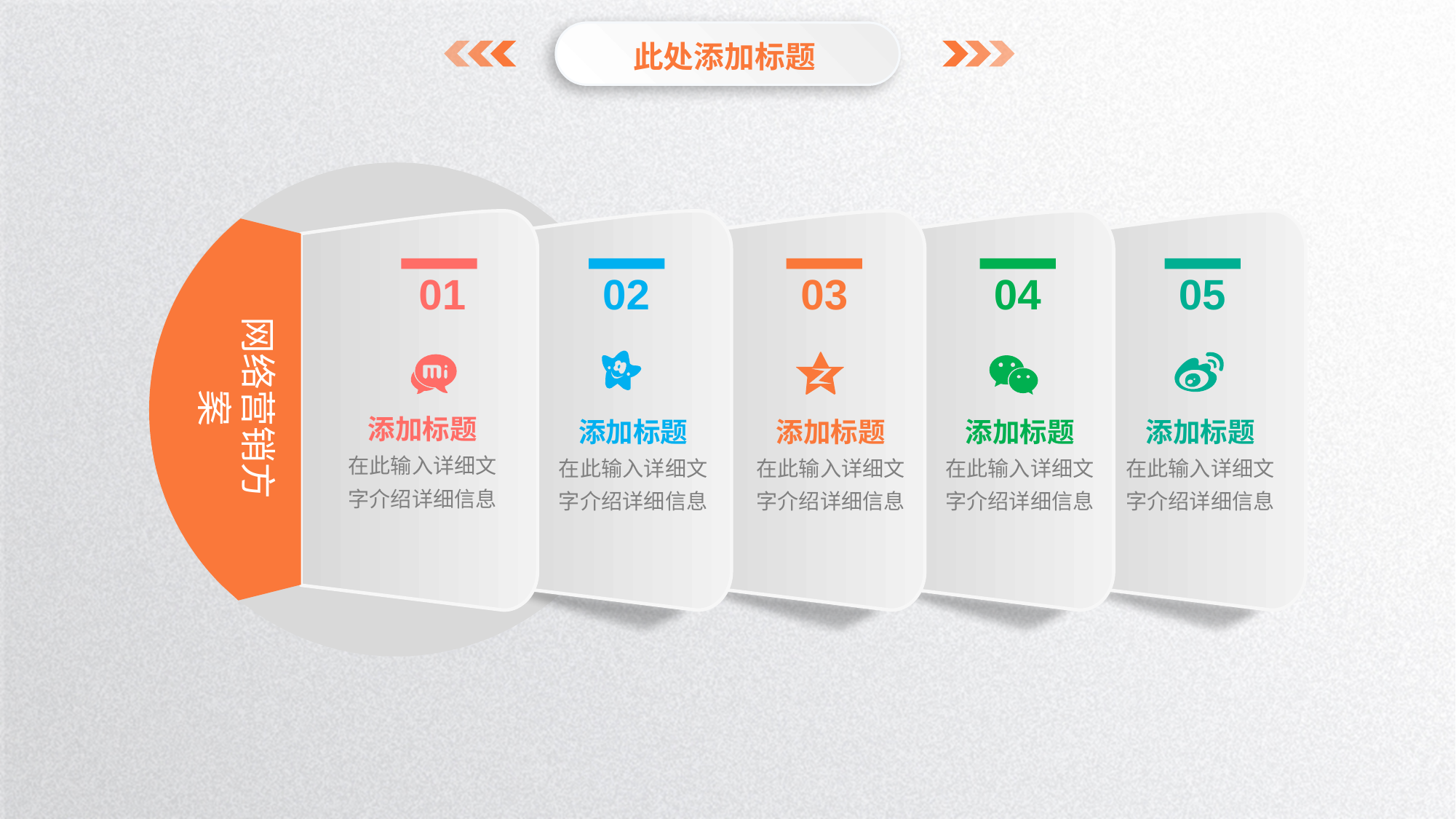

此处添加标题

01
02
03
04
05
网络营销方案

添加标题
在此输入详细文
字介绍详细信息
添加标题
在此输入详细文
字介绍详细信息
添加标题
在此输入详细文
字介绍详细信息
添加标题
在此输入详细文
字介绍详细信息
添加标题
在此输入详细文
字介绍详细信息